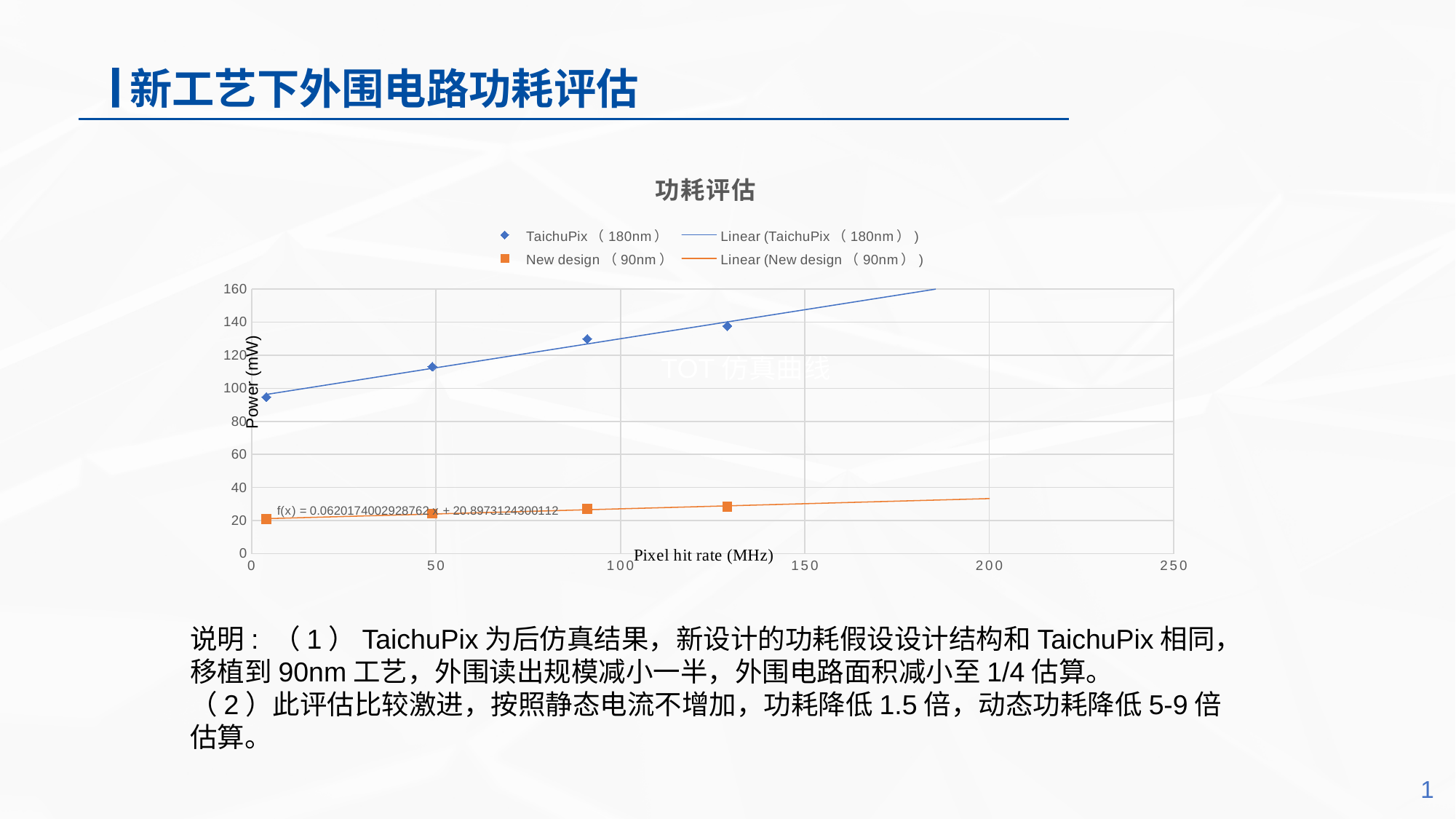

TOT仿真曲线
新工艺下外围电路功耗评估

### Chart: 功耗评估

| Category | TaichuPix（180nm） | New design（90nm） |
|---|---|---|
说明: （1）TaichuPix为后仿真结果，新设计的功耗假设设计结构和TaichuPix相同，移植到90nm工艺，外围读出规模减小一半，外围电路面积减小至1/4估算。
（2）此评估比较激进，按照静态电流不增加，功耗降低1.5倍，动态功耗降低5-9倍估算。
1